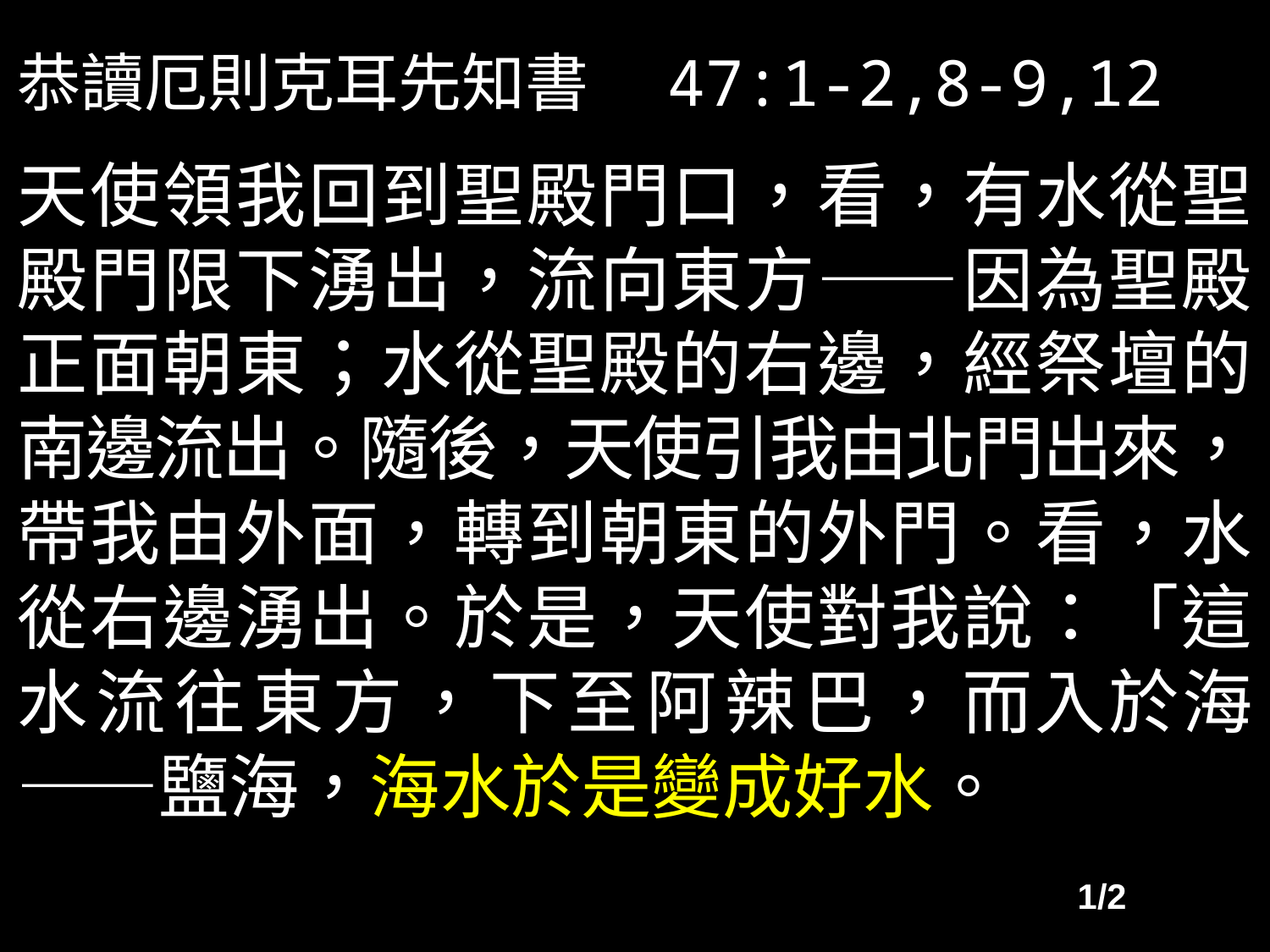

恭讀厄則克耳先知書　47:1-2,8-9,12
天使領我回到聖殿門口，看，有水從聖殿門限下湧出，流向東方——因為聖殿正面朝東；水從聖殿的右邊，經祭壇的南邊流出。隨後，天使引我由北門出來，帶我由外面，轉到朝東的外門。看，水從右邊湧出。於是，天使對我說：「這水流往東方，下至阿辣巴，而入於海——鹽海，海水於是變成好水。
1/2